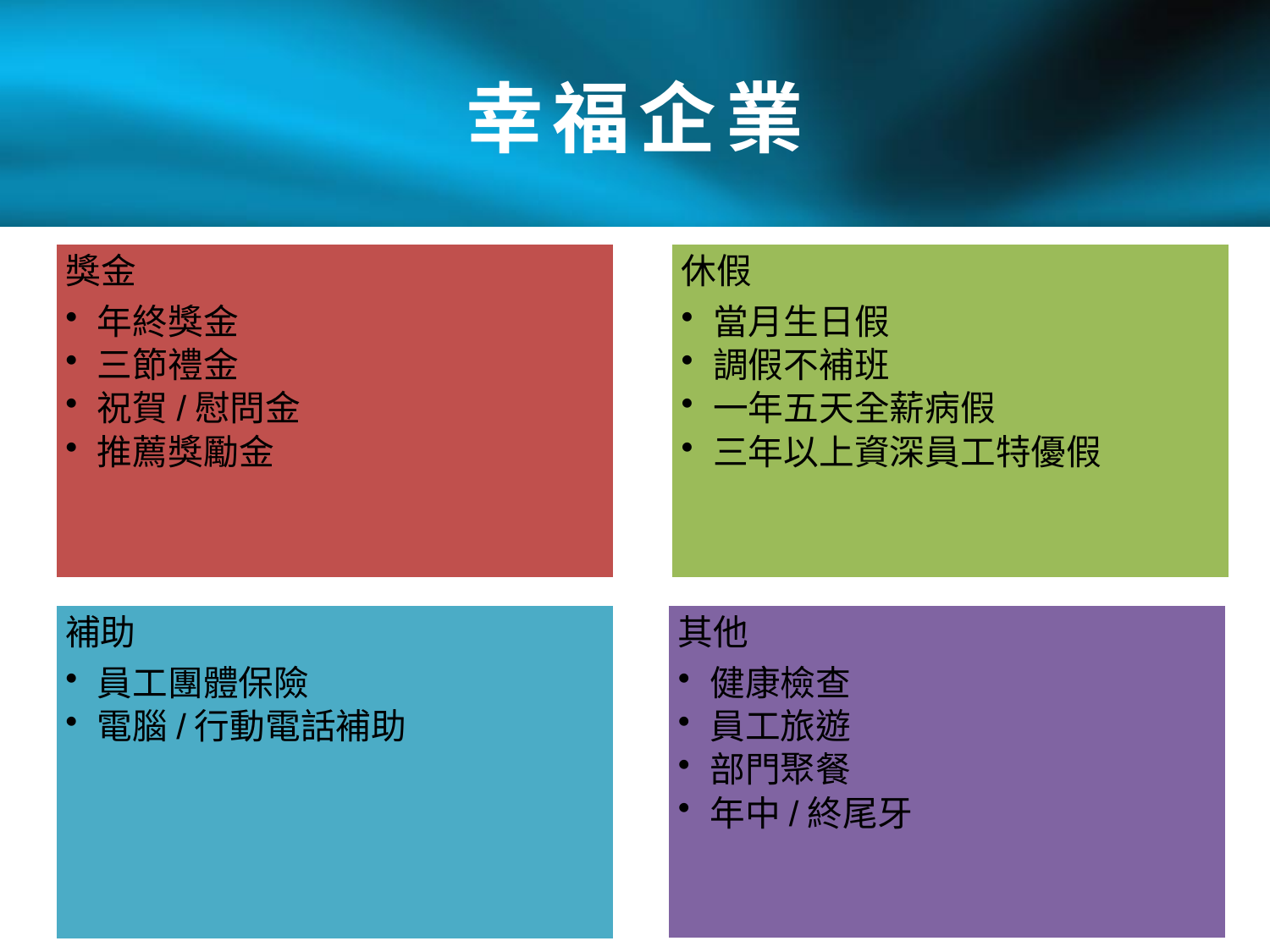

# 幸福企業
獎金
年終獎金
三節禮金
祝賀/慰問金
推薦獎勵金
休假
當月生日假
調假不補班
一年五天全薪病假
三年以上資深員工特優假
其他
健康檢查
員工旅遊
部門聚餐
年中/終尾牙
補助
員工團體保險
電腦/行動電話補助